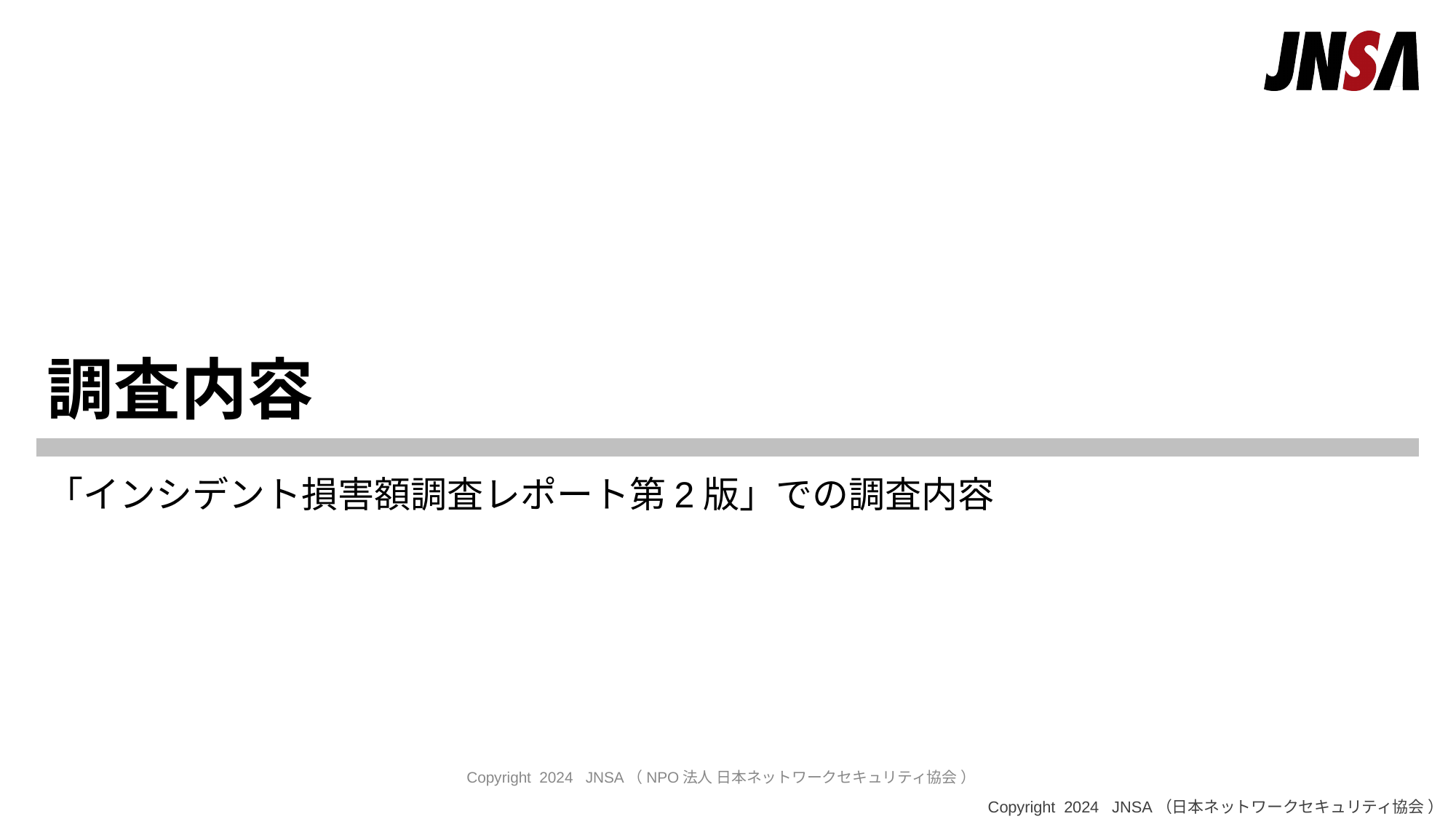

# 調査内容
「インシデント損害額調査レポート第2版」での調査内容
Copyright  2024   JNSA（NPO法人 日本ネットワークセキュリティ協会 ​‌）​
Copyright  2024   JNSA（日本ネットワークセキュリティ協会 ​‌）​